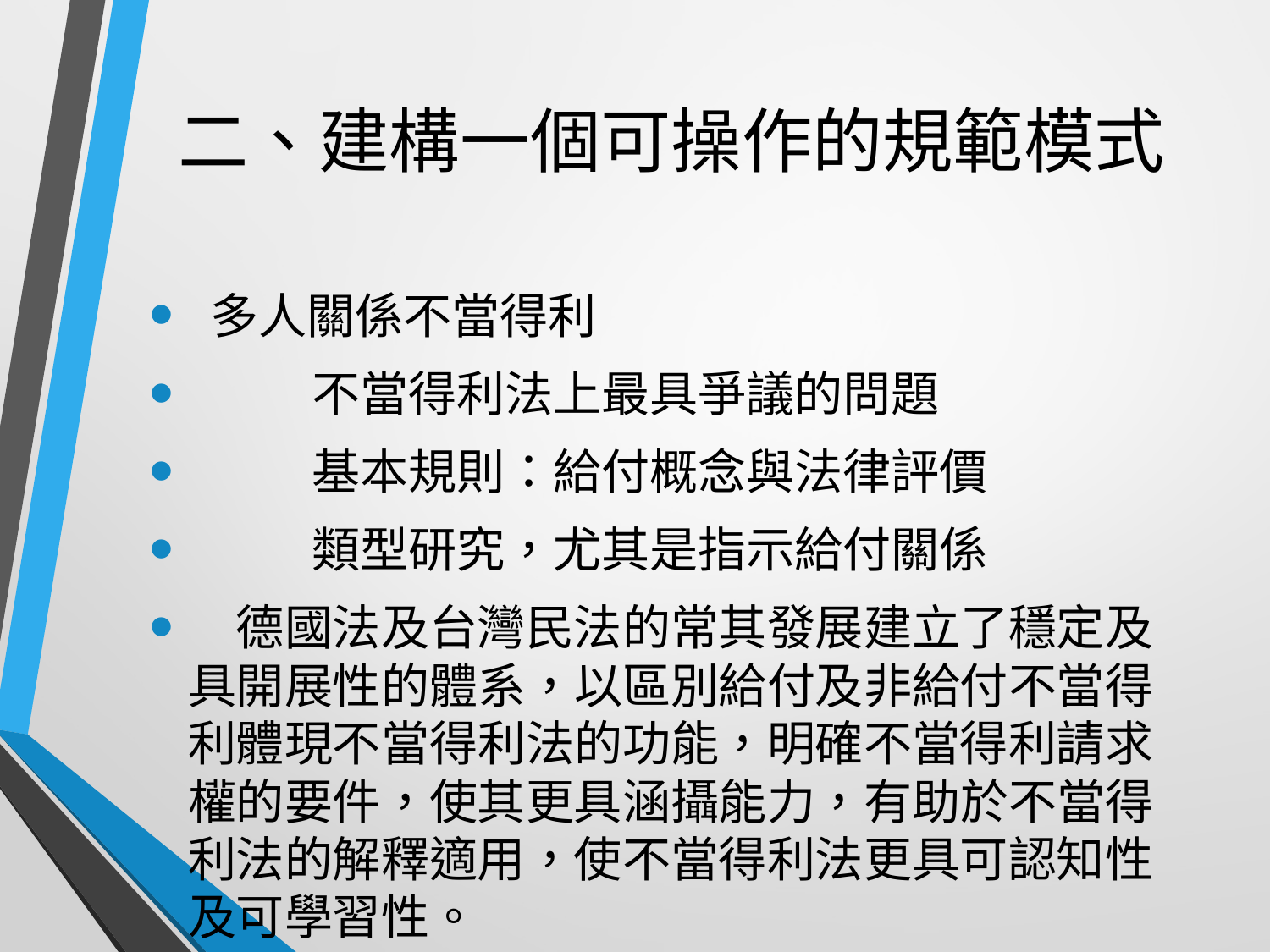

# 二、建構一個可操作的規範模式
 多人關係不當得利
      　不當得利法上最具爭議的問題
      　基本規則：給付概念與法律評價
      　類型研究，尤其是指示給付關係
　德國法及台灣民法的常其發展建立了穩定及具開展性的體系，以區別給付及非給付不當得利體現不當得利法的功能，明確不當得利請求權的要件，使其更具涵攝能力，有助於不當得利法的解釋適用，使不當得利法更具可認知性及可學習性。